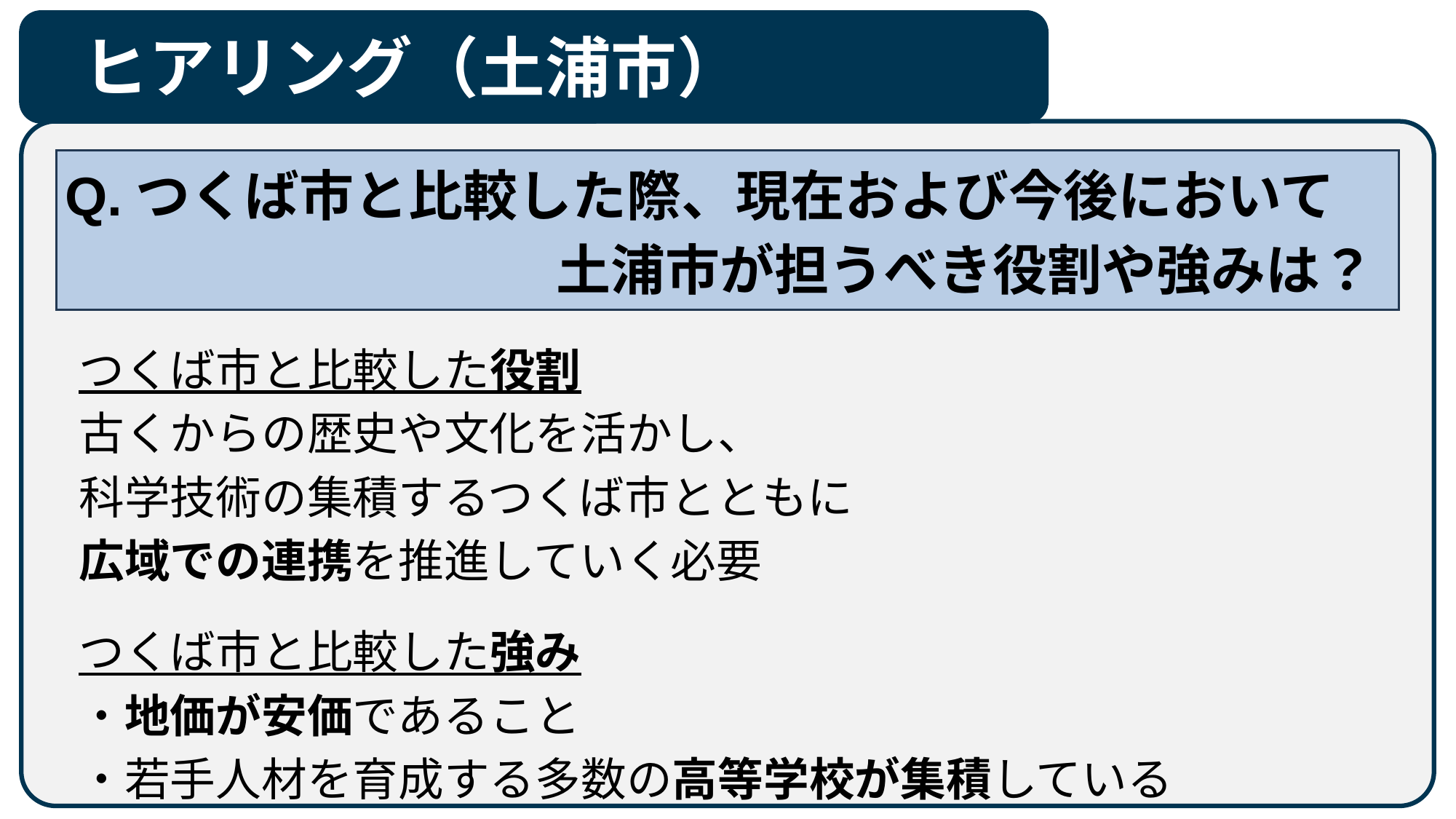

# ヒアリング（土浦市）

Q.つくば市と比較した際、現在および今後において
　　　　　　　　　土浦市が担うべき役割や強みは？
つくば市と比較した役割
古くからの歴史や文化を活かし、
科学技術の集積するつくば市とともに
広域での連携を推進していく必要

つくば市と比較した強み
・地価が安価であること
・若手人材を育成する多数の高等学校が集積している